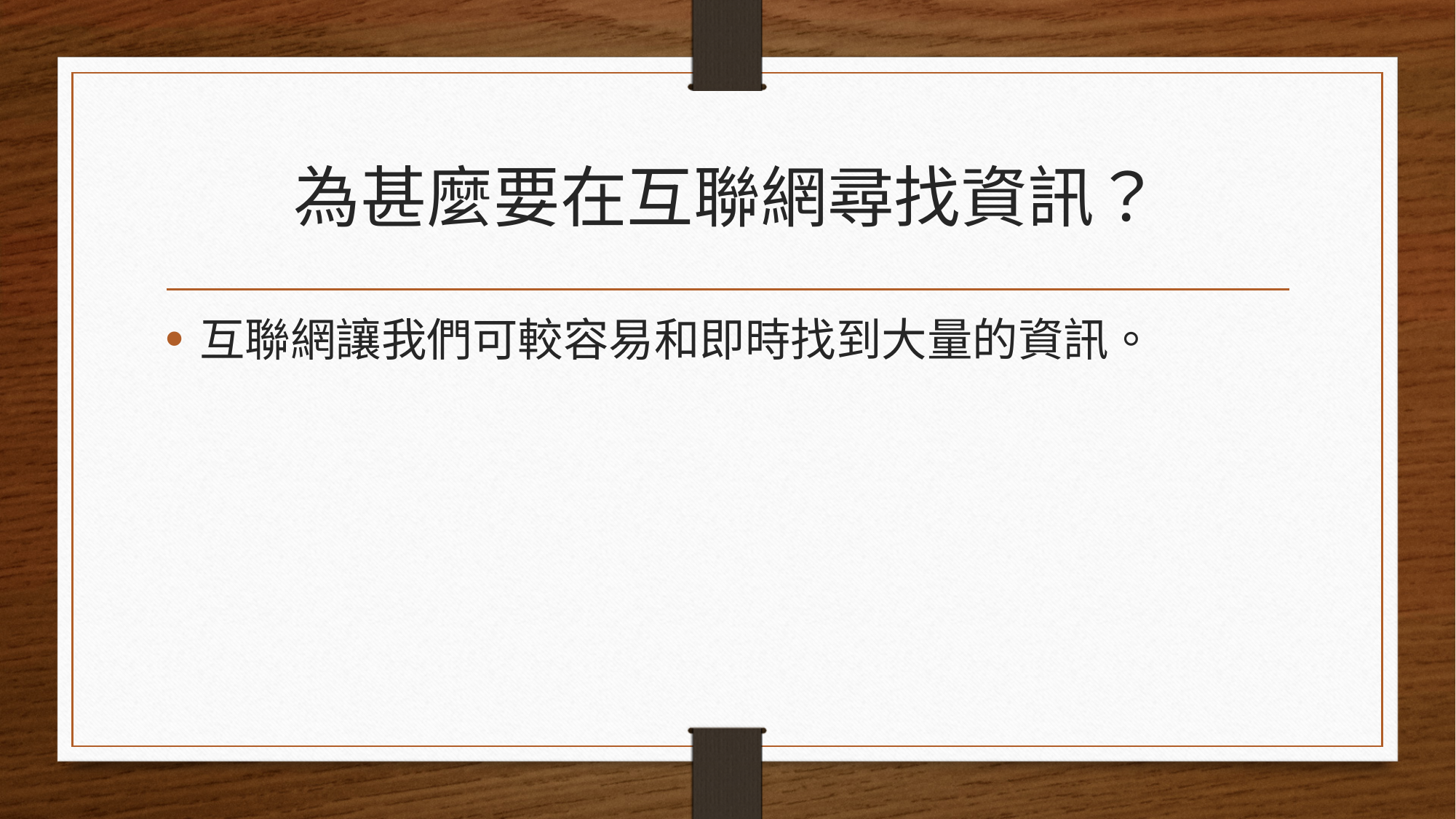

# 為甚麼要在互聯網尋找資訊？
互聯網讓我們可較容易和即時找到大量的資訊。